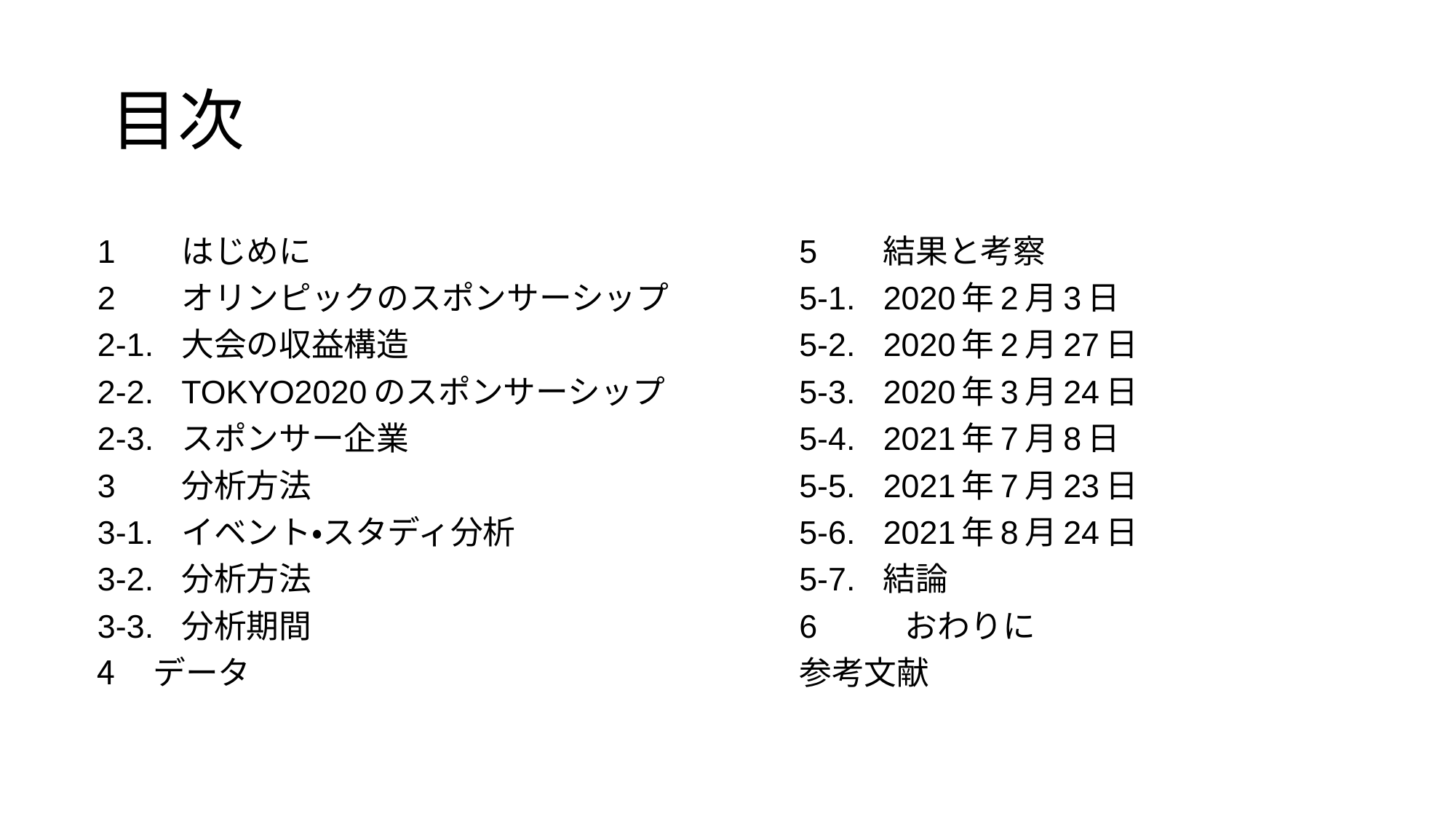

# 目次
1	はじめに
2	オリンピックのスポンサーシップ
2-1.	大会の収益構造
2-2.	TOKYO2020のスポンサーシップ
2-3.	スポンサー企業
3	分析方法
3-1.	イベント・スタディ分析
3-2.	分析方法
3-3.	分析期間
データ

5	結果と考察
5-1.	2020年2月3日
5-2.	2020年2月27日
5-3.	2020年3月24日
5-4.	2021年7月8日
5-5.	2021年7月23日
5-6.	2021年8月24日
5-7.	結論
6         おわりに
参考文献